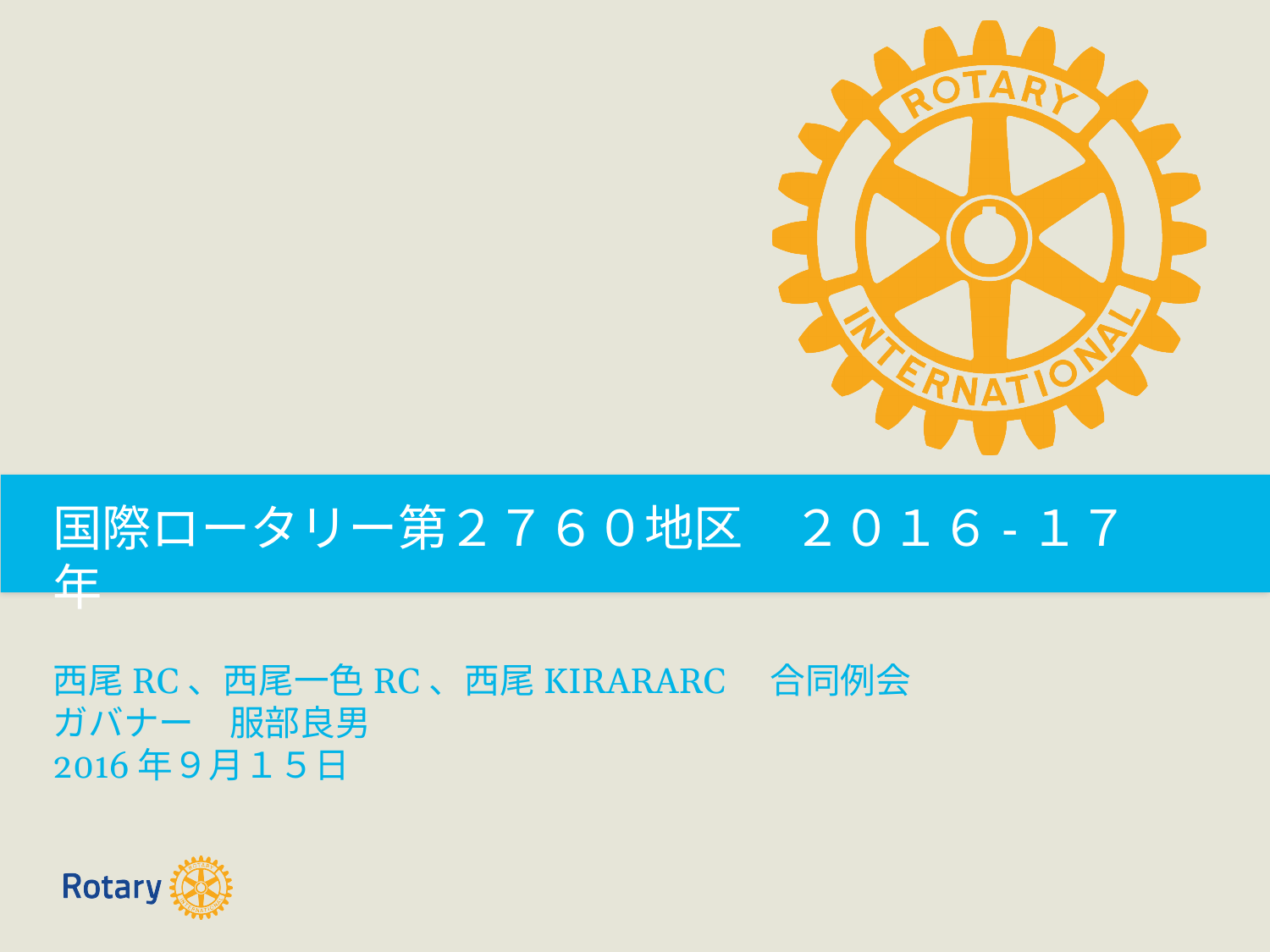

国際ロータリー第２７６０地区　２０１６-１７年
西尾RC、西尾一色RC、西尾KIRARARC　合同例会
ガバナー　服部良男
2016年９月１５日